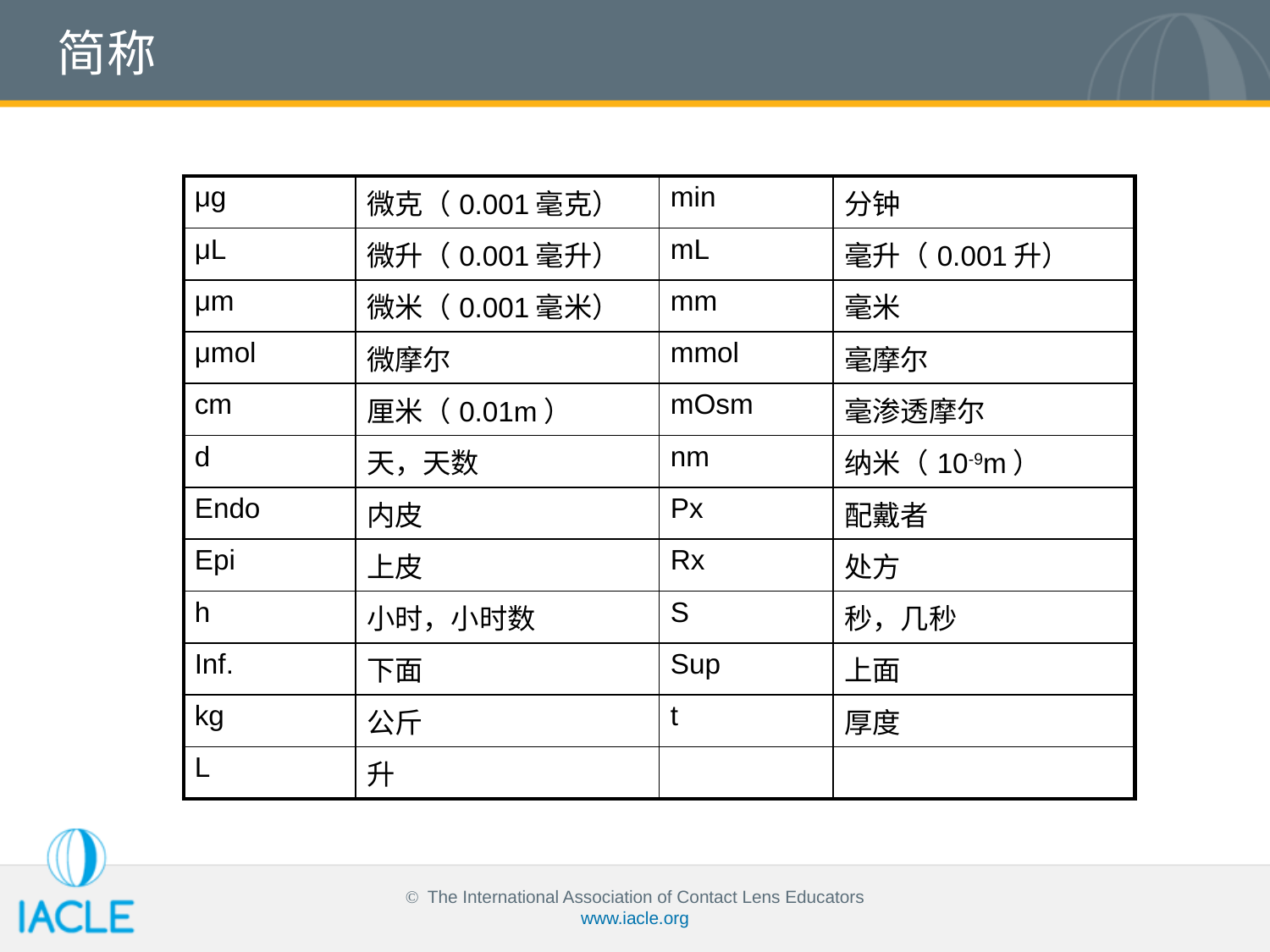

# 简称
| μg | 微克（0.001毫克） | min | 分钟 |
| --- | --- | --- | --- |
| μL | 微升（0.001毫升） | mL | 毫升（0.001升） |
| μm | 微米（0.001毫米） | mm | 毫米 |
| μmol | 微摩尔 | mmol | 毫摩尔 |
| cm | 厘米（0.01m） | mOsm | 毫渗透摩尔 |
| d | 天，天数 | nm | 纳米（10-9m） |
| Endo | 内皮 | Px | 配戴者 |
| Epi | 上皮 | Rx | 处方 |
| h | 小时，小时数 | S | 秒，几秒 |
| Inf. | 下面 | Sup | 上面 |
| kg | 公斤 | t | 厚度 |
| L | 升 |  |  |